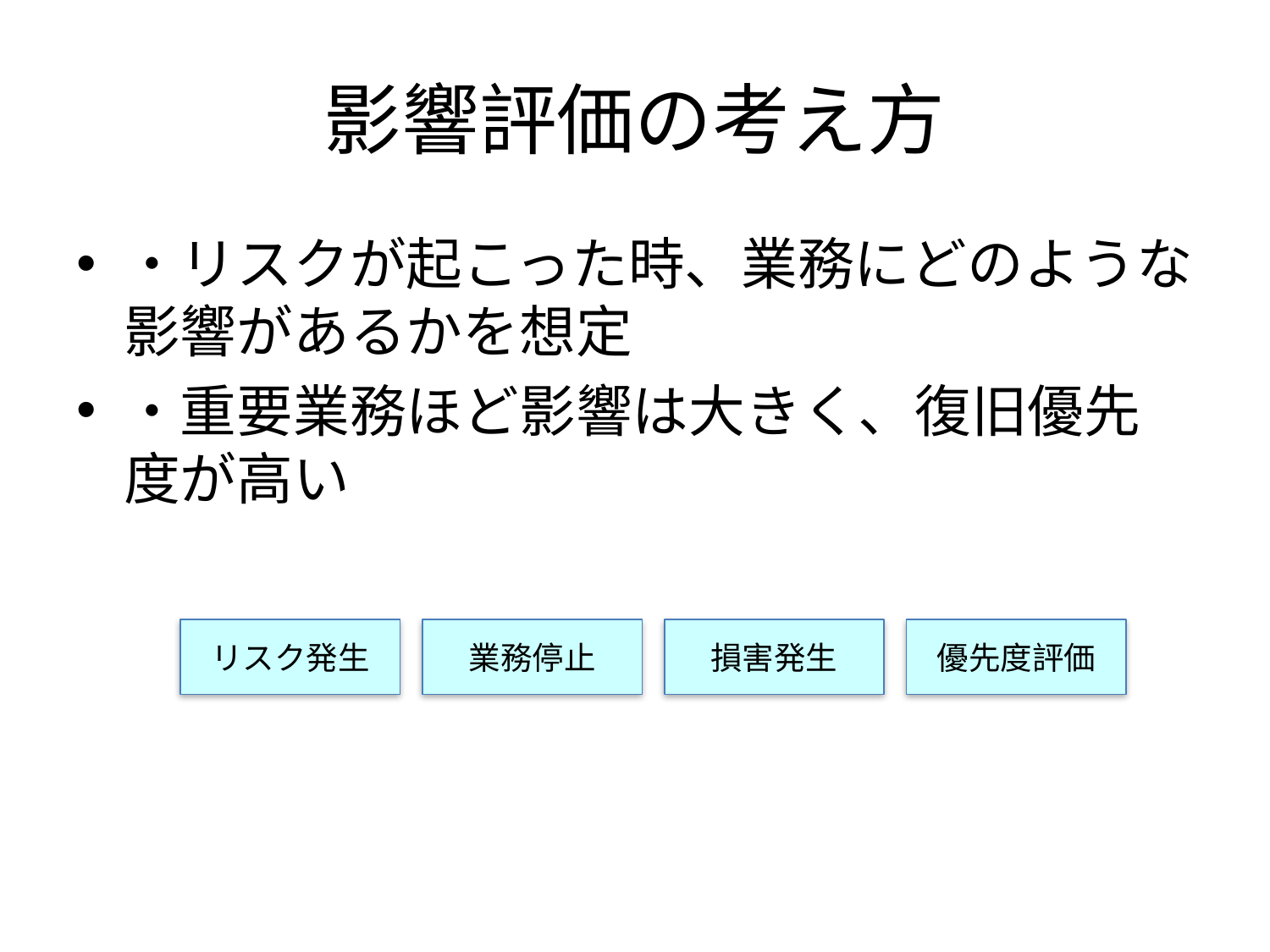

# 影響評価の考え方
・リスクが起こった時、業務にどのような影響があるかを想定
・重要業務ほど影響は大きく、復旧優先度が高い
リスク発生
業務停止
損害発生
優先度評価